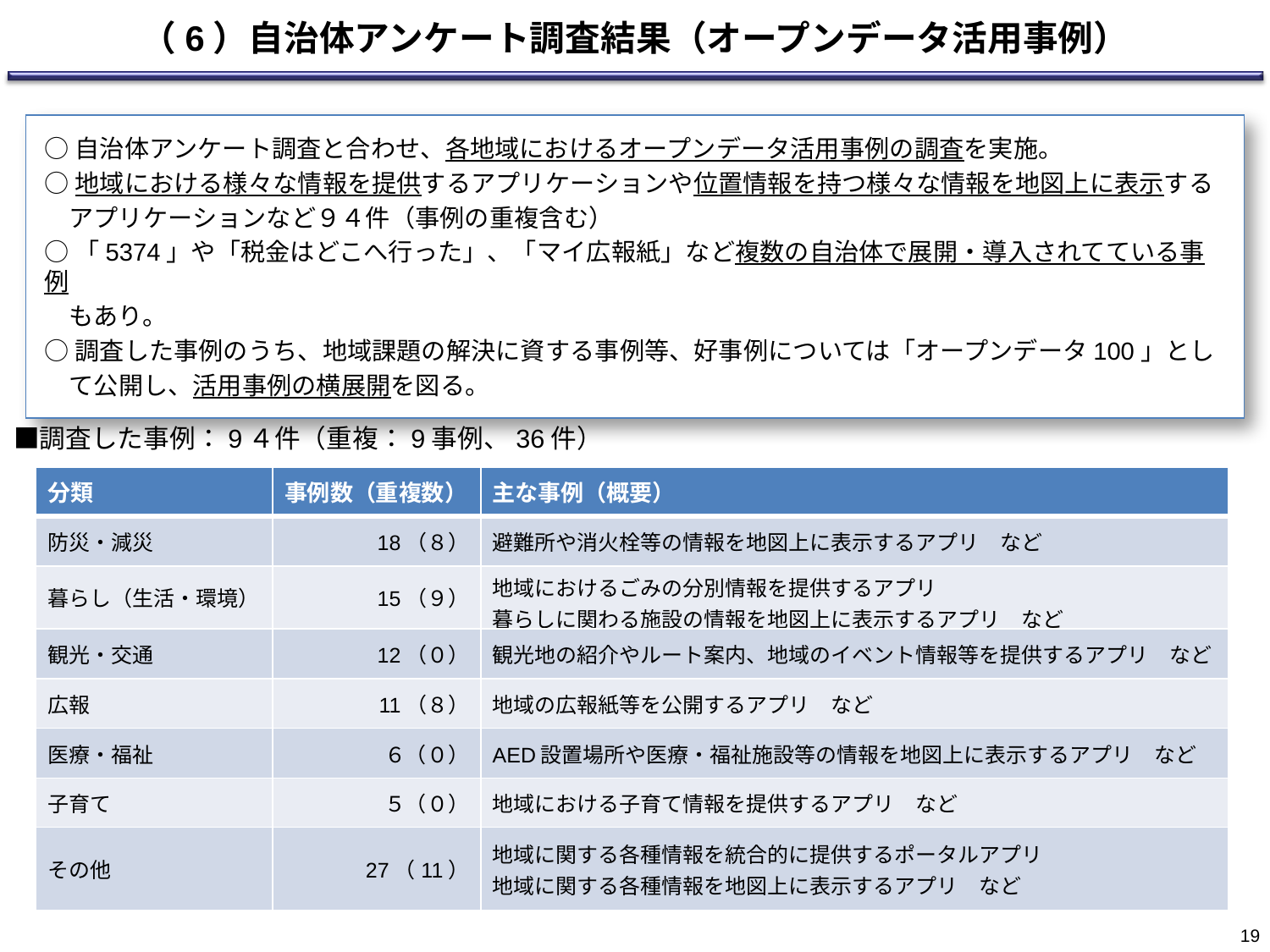

# （6）自治体アンケート調査結果（オープンデータ活用事例）
○自治体アンケート調査と合わせ、各地域におけるオープンデータ活用事例の調査を実施。
○地域における様々な情報を提供するアプリケーションや位置情報を持つ様々な情報を地図上に表示する
　アプリケーションなど９４件（事例の重複含む）
○「5374」や「税金はどこへ行った」、「マイ広報紙」など複数の自治体で展開・導入されてている事例
　もあり。
○調査した事例のうち、地域課題の解決に資する事例等、好事例については「オープンデータ100」とし
　て公開し、活用事例の横展開を図る。
　■調査した事例：9４件（重複：9事例、36件）
| 分類 | 事例数（重複数） | 主な事例（概要） |
| --- | --- | --- |
| 防災・減災 | 18（８） | 避難所や消火栓等の情報を地図上に表示するアプリ　など |
| 暮らし（生活・環境） | 15（９） | 地域におけるごみの分別情報を提供するアプリ 暮らしに関わる施設の情報を地図上に表示するアプリ　など |
| 観光・交通 | 12（０） | 観光地の紹介やルート案内、地域のイベント情報等を提供するアプリ　など |
| 広報 | 11（８） | 地域の広報紙等を公開するアプリ　など |
| 医療・福祉 | ６（０） | AED設置場所や医療・福祉施設等の情報を地図上に表示するアプリ　など |
| 子育て | ５（０） | 地域における子育て情報を提供するアプリ　など |
| その他 | 27（11） | 地域に関する各種情報を統合的に提供するポータルアプリ 地域に関する各種情報を地図上に表示するアプリ　など |
19